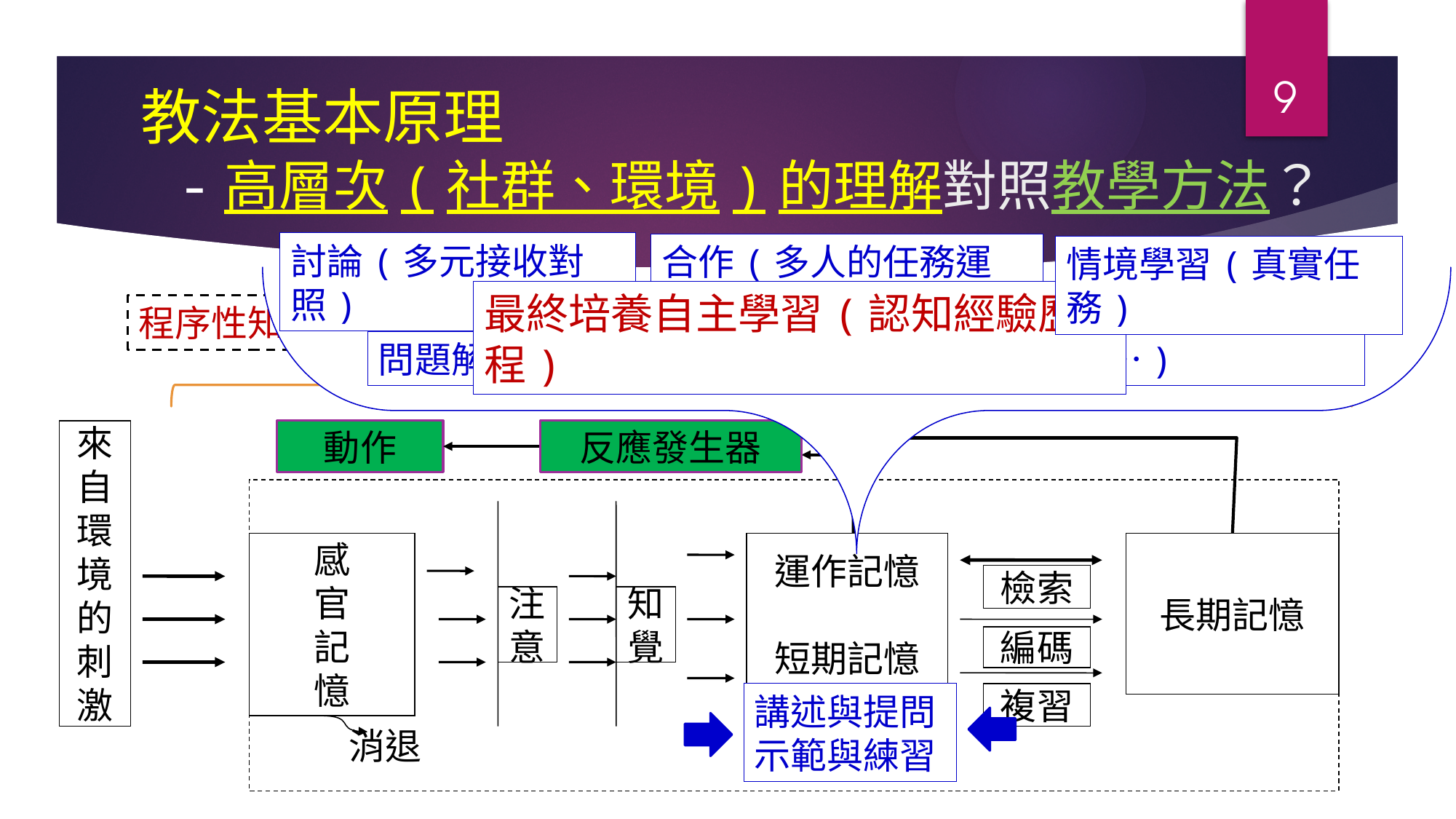

9
# 教法基本原理 -高層次(社群、環境)的理解對照教學方法？
討論(多元接收對照)
合作(多人的任務運作)
情境學習(真實任務)

執行控制
期望
動作
反應發生器
來
自
環
境
的
刺
激

感
官
記
憶
運作記憶

短期記憶
長期記憶

檢索

注
意
知
覺

編碼

複習
遺忘
消退
程序性知識
最終培養自主學習(認知經驗歷程)
問題解決、專題導向、批判思考、創造思考、…)
講述與提問
示範與練習